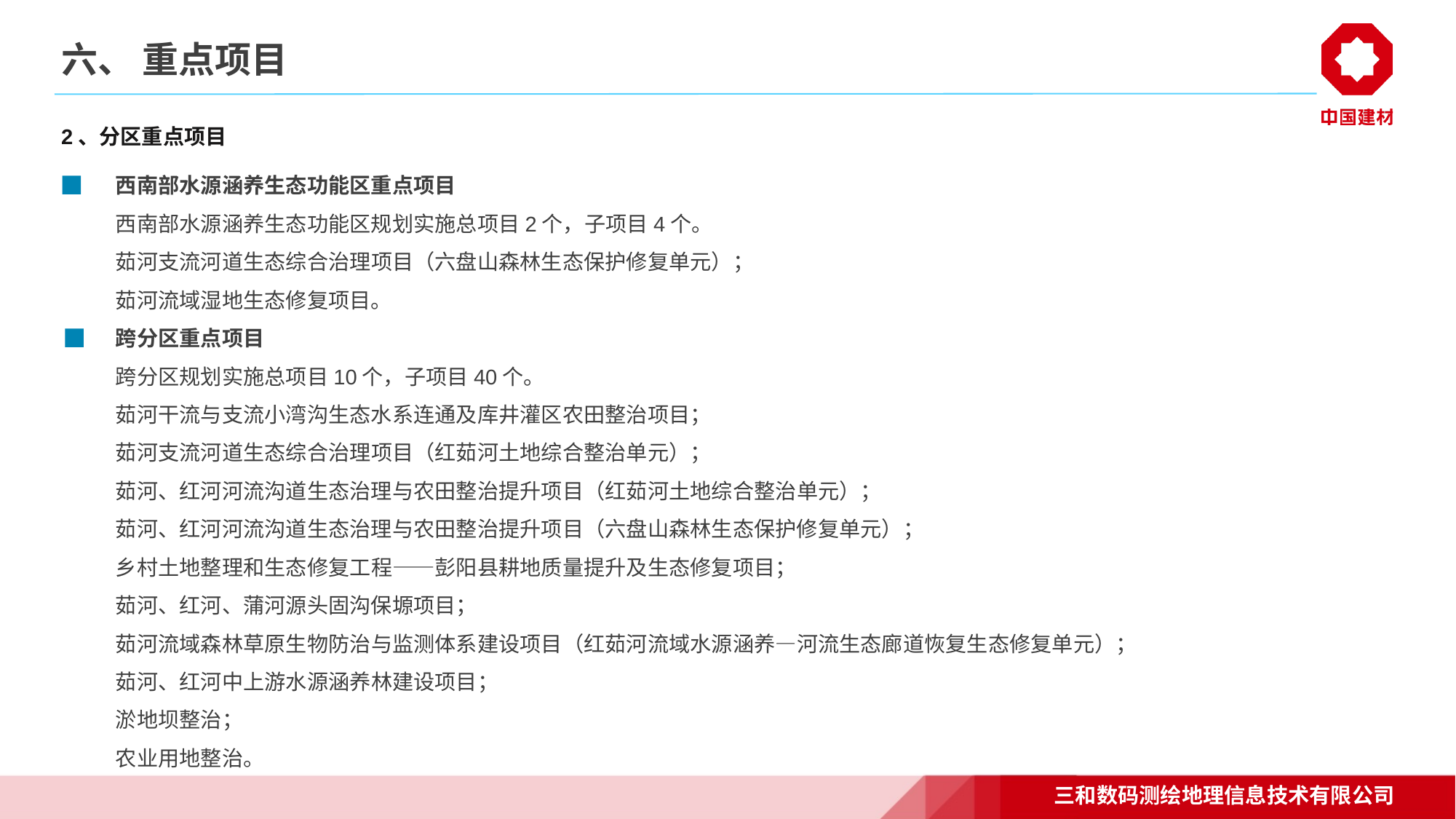

# 六、 重点项目
2、分区重点项目
西南部水源涵养生态功能区重点项目
西南部水源涵养生态功能区规划实施总项目2个，子项目4个。
茹河支流河道生态综合治理项目（六盘山森林生态保护修复单元）；
茹河流域湿地生态修复项目。
跨分区重点项目
跨分区规划实施总项目10个，子项目40个。
茹河干流与支流小湾沟生态水系连通及库井灌区农田整治项目；
茹河支流河道生态综合治理项目（红茹河土地综合整治单元）；
茹河、红河河流沟道生态治理与农田整治提升项目（红茹河土地综合整治单元）；
茹河、红河河流沟道生态治理与农田整治提升项目（六盘山森林生态保护修复单元）；
乡村土地整理和生态修复工程——彭阳县耕地质量提升及生态修复项目；
茹河、红河、蒲河源头固沟保塬项目；
茹河流域森林草原生物防治与监测体系建设项目（红茹河流域水源涵养—河流生态廊道恢复生态修复单元）；
茹河、红河中上游水源涵养林建设项目；
淤地坝整治；
农业用地整治。